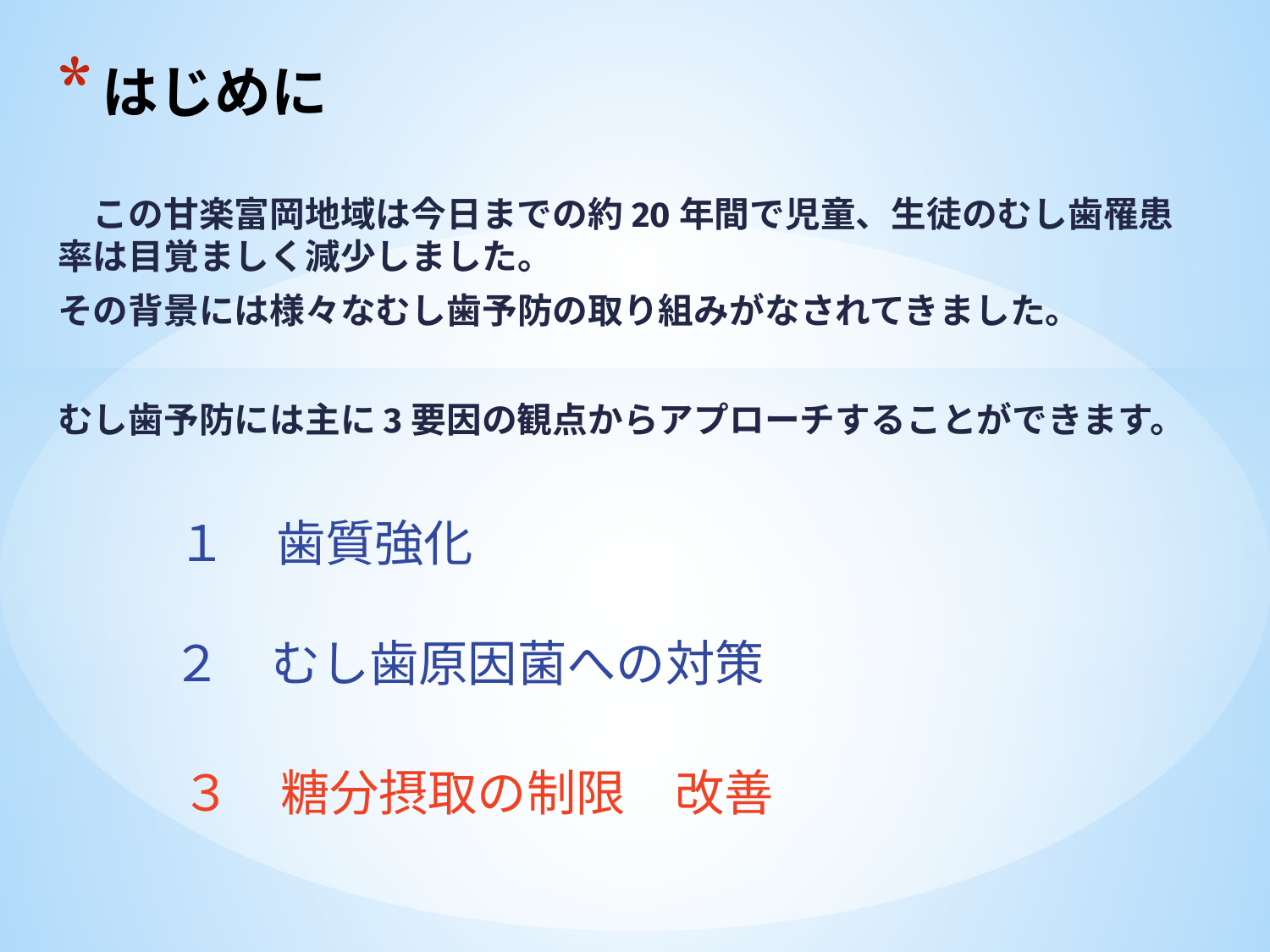

# はじめに
　この甘楽富岡地域は今日までの約20年間で児童、生徒のむし歯罹患率は目覚ましく減少しました。
その背景には様々なむし歯予防の取り組みがなされてきました。

むし歯予防には主に3要因の観点からアプローチすることができます。

１　歯質強化
２　むし歯原因菌への対策
３　糖分摂取の制限　改善